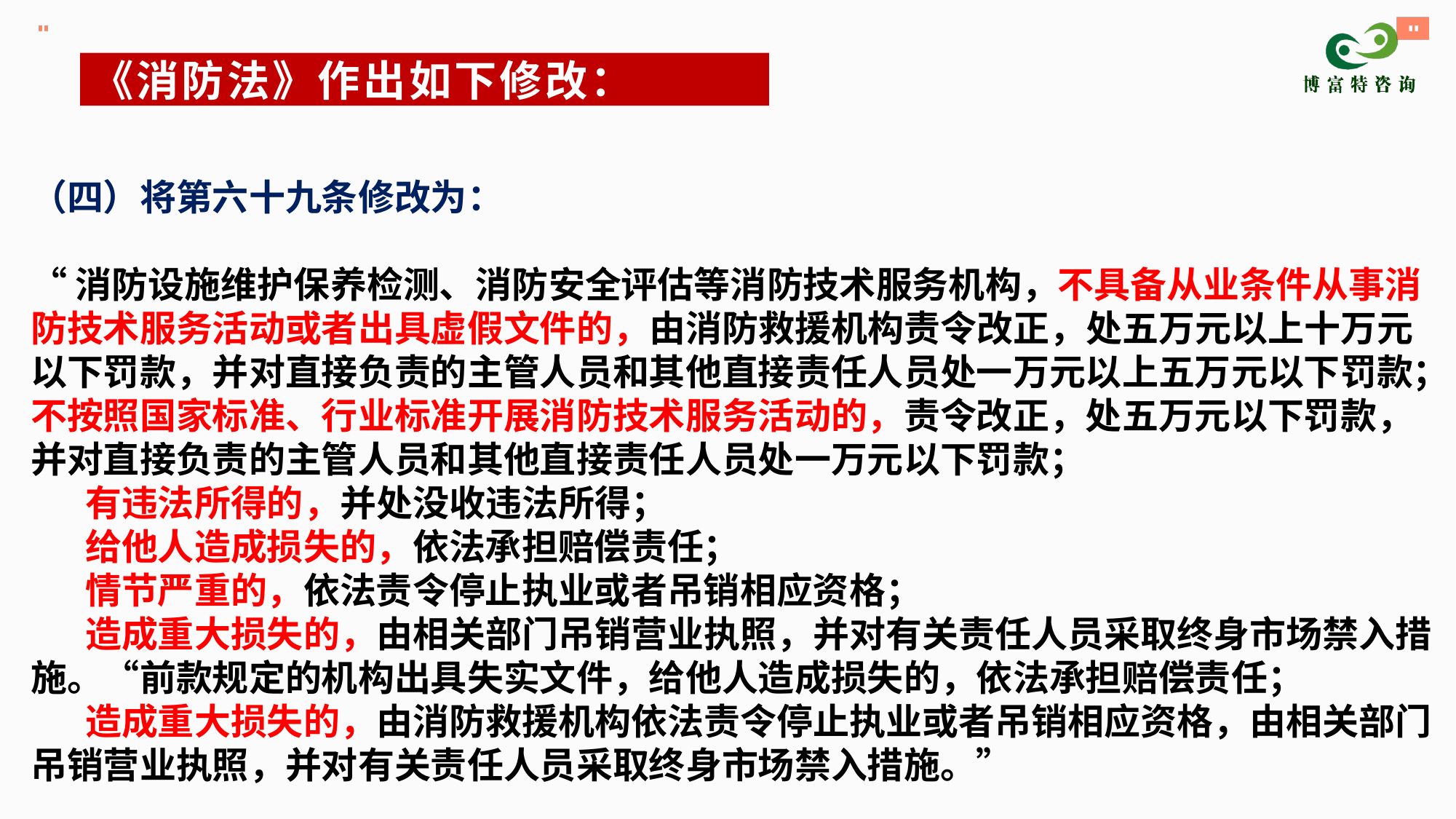

# 《消防法》作出如下修改：

（四）将第六十九条修改为：

“消防设施维护保养检测、消防安全评估等消防技术服务机构，不具备从业条件从事消防技术服务活动或者出具虚假文件的，由消防救援机构责令改正，处五万元以上十万元以下罚款，并对直接负责的主管人员和其他直接责任人员处一万元以上五万元以下罚款；
不按照国家标准、行业标准开展消防技术服务活动的，责令改正，处五万元以下罚款，并对直接负责的主管人员和其他直接责任人员处一万元以下罚款；
有违法所得的，并处没收违法所得；
给他人造成损失的，依法承担赔偿责任；
情节严重的，依法责令停止执业或者吊销相应资格；
造成重大损失的，由相关部门吊销营业执照，并对有关责任人员采取终身市场禁入措施。“前款规定的机构出具失实文件，给他人造成损失的，依法承担赔偿责任；
造成重大损失的，由消防救援机构依法责令停止执业或者吊销相应资格，由相关部门吊销营业执照，并对有关责任人员采取终身市场禁入措施。”